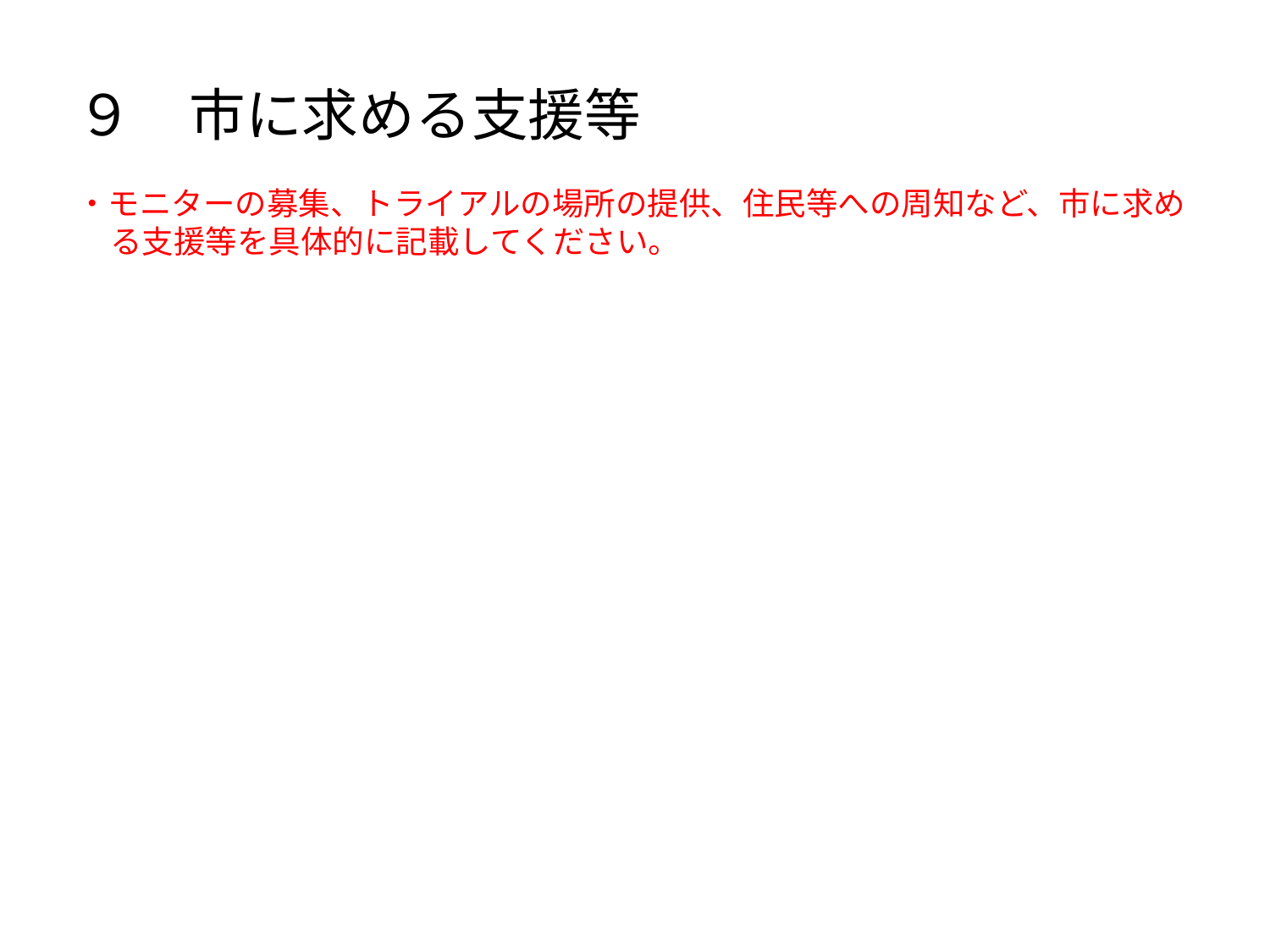

９　市に求める支援等
・モニターの募集、トライアルの場所の提供、住民等への周知など、市に求める支援等を具体的に記載してください。